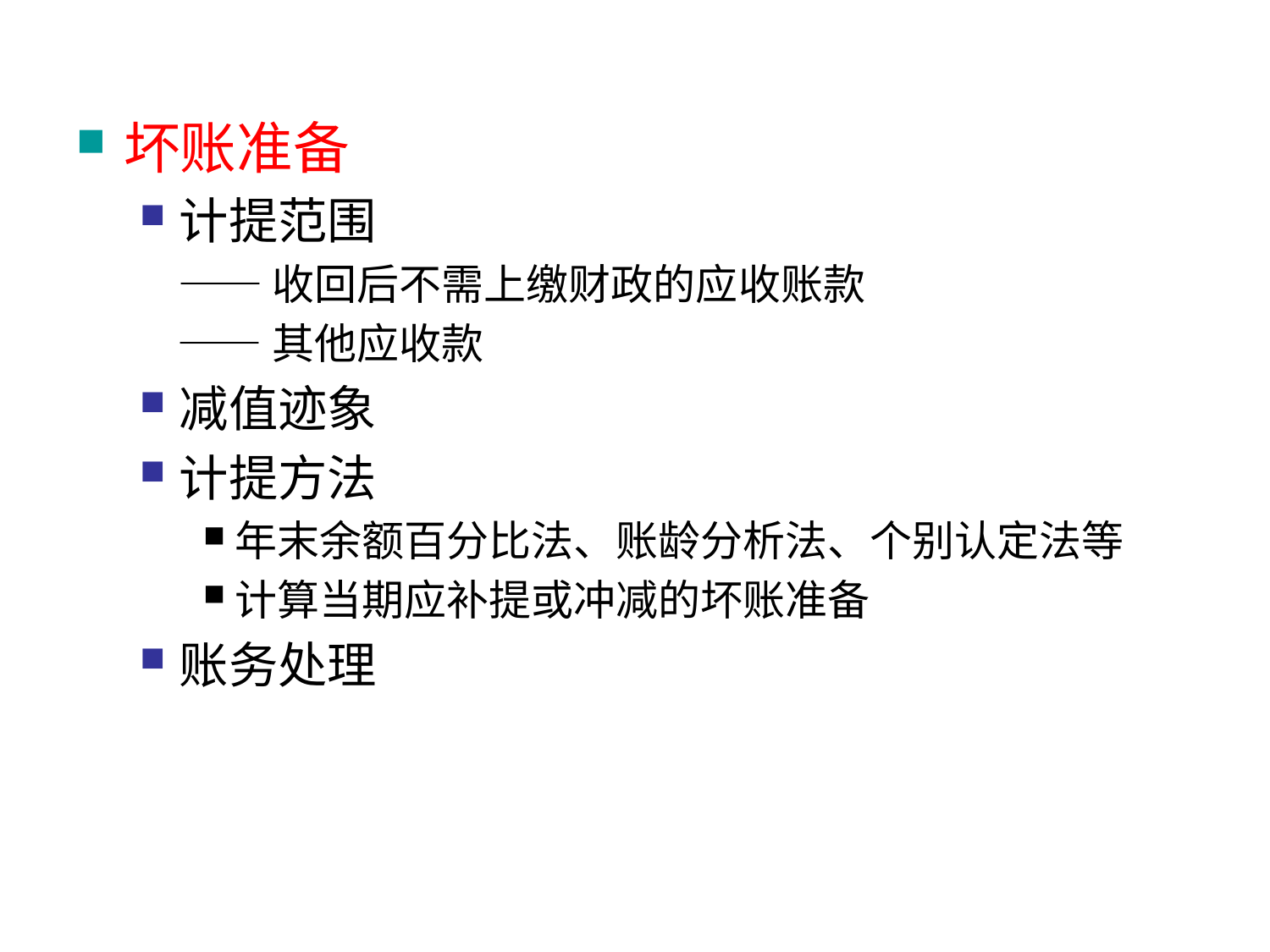

坏账准备
计提范围
    ——收回后不需上缴财政的应收账款
    ——其他应收款
减值迹象
计提方法
年末余额百分比法、账龄分析法、个别认定法等
计算当期应补提或冲减的坏账准备
账务处理

109